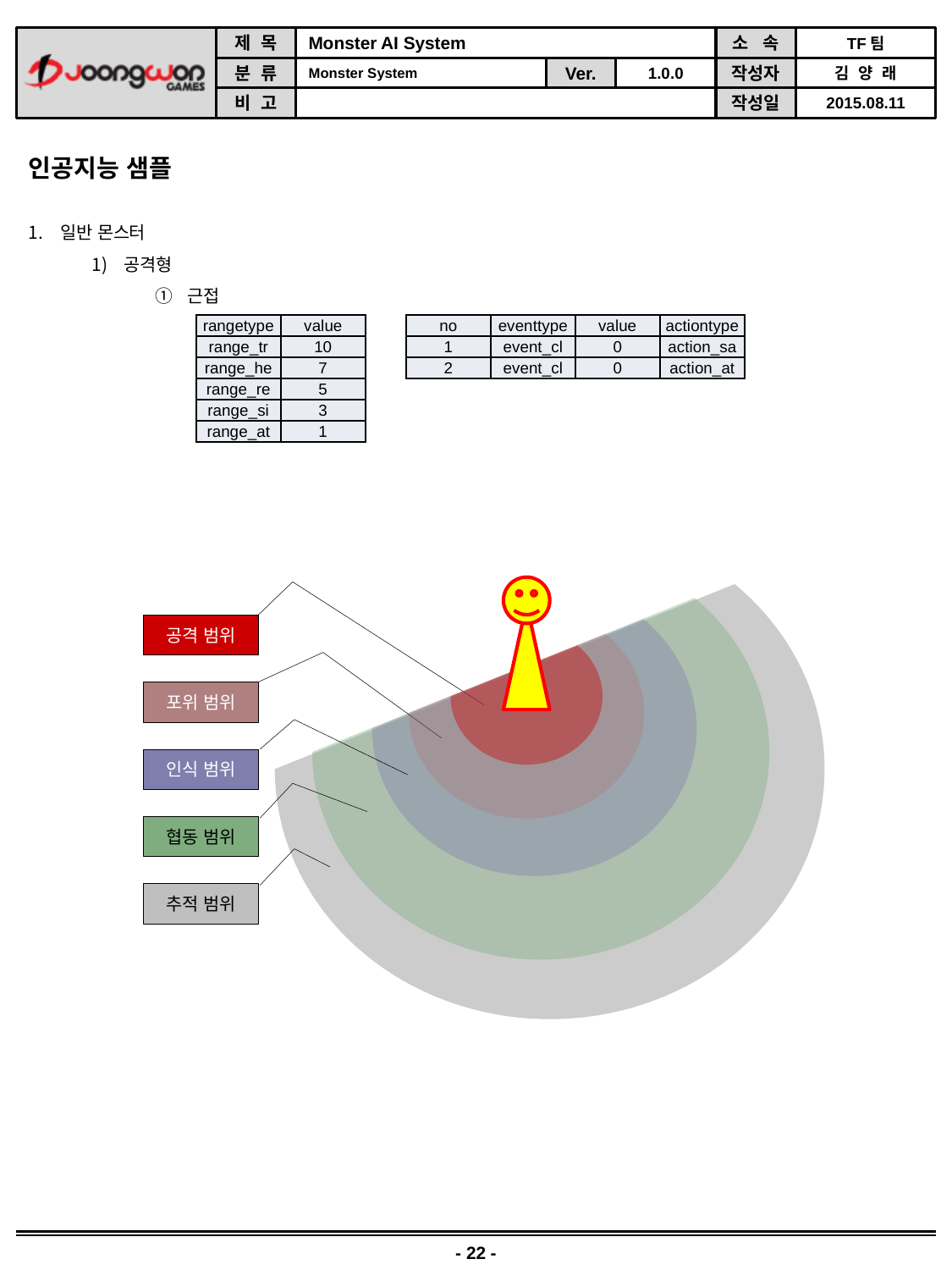

인공지능 샘플
일반 몬스터
공격형
근접
| rangetype | value |
| --- | --- |
| range\_tr | 10 |
| range\_he | 7 |
| range\_re | 5 |
| range\_si | 3 |
| range\_at | 1 |
| no | eventtype | value | actiontype |
| --- | --- | --- | --- |
| 1 | event\_cl | 0 | action\_sa |
| 2 | event\_cl | 0 | action\_at |

공격 범위

포위 범위
인식 범위
협동 범위
추적 범위
- 22 -